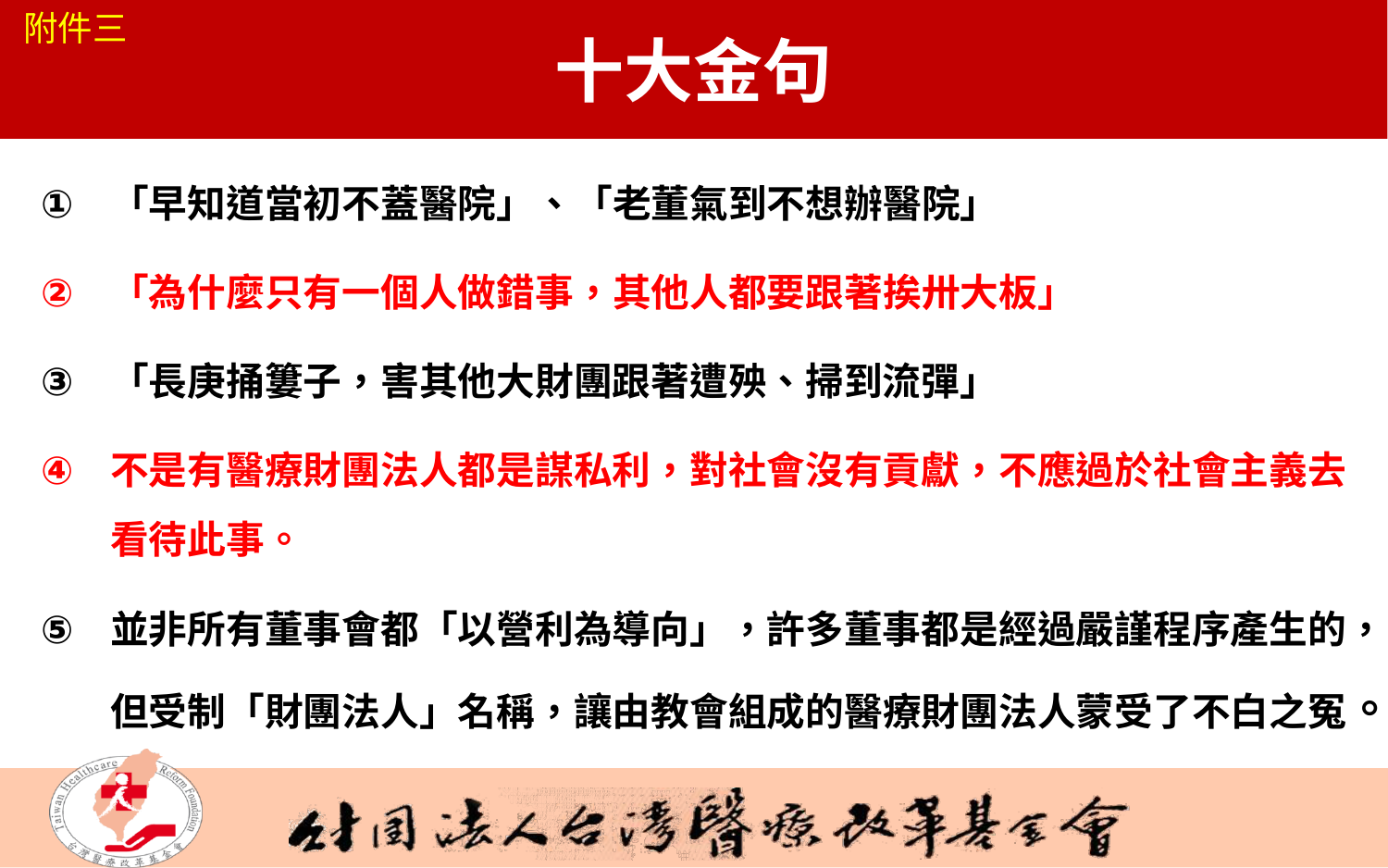

# 十大金句
附件三
「早知道當初不蓋醫院」、「老董氣到不想辦醫院」
「為什麼只有一個人做錯事，其他人都要跟著挨卅大板」
「長庚捅簍子，害其他大財團跟著遭殃、掃到流彈」
不是有醫療財團法人都是謀私利，對社會沒有貢獻，不應過於社會主義去看待此事。
並非所有董事會都「以營利為導向」，許多董事都是經過嚴謹程序產生的，但受制「財團法人」名稱，讓由教會組成的醫療財團法人蒙受了不白之冤。